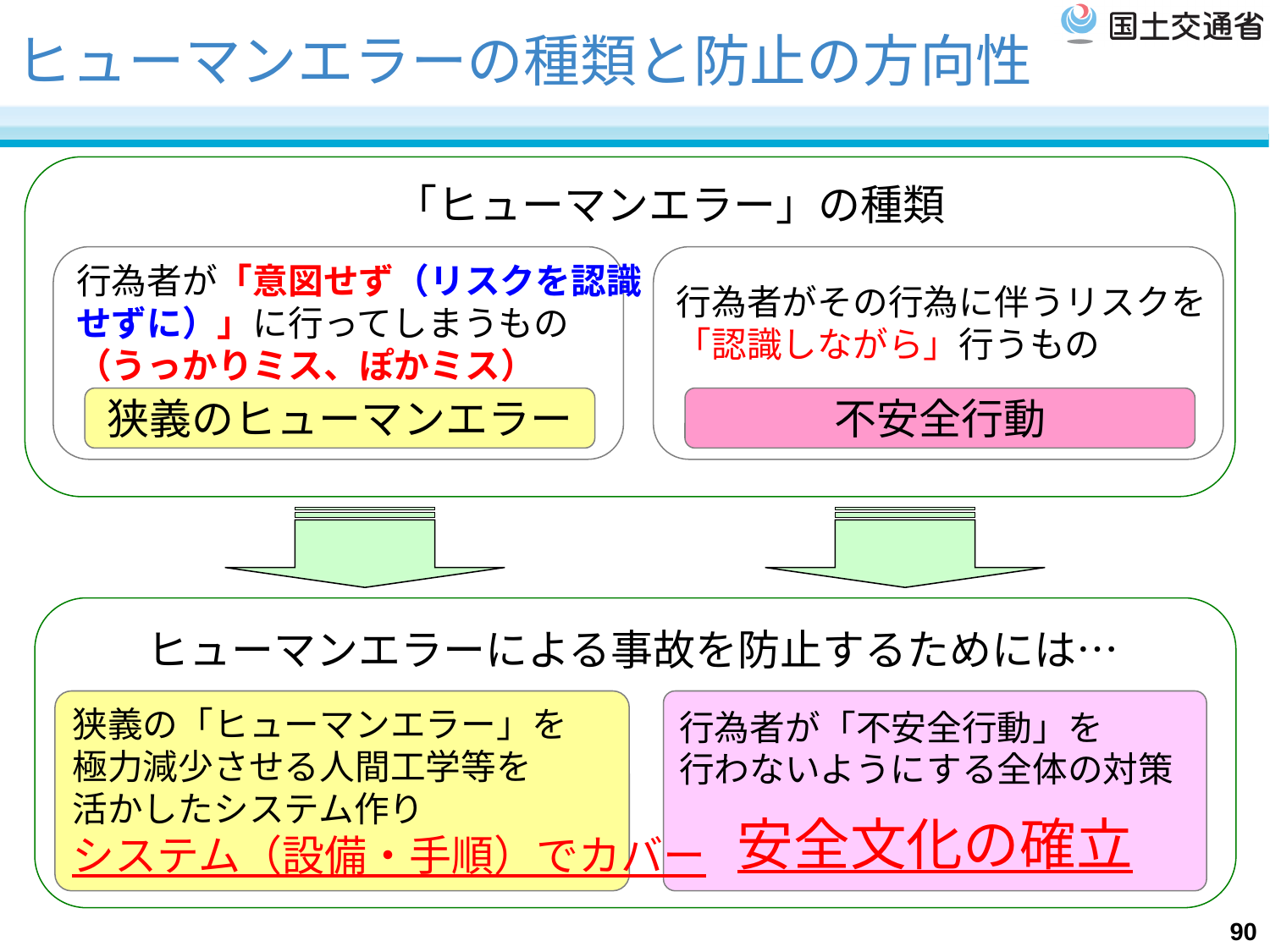

# ヒューマンエラーの種類と防止の方向性

「ヒューマンエラー」の種類
行為者が「意図せず（リスクを認識
せずに）」に行ってしまうもの
（うっかりミス、ぽかミス）
行為者がその行為に伴うリスクを
「認識しながら」行うもの

狭義のヒューマンエラー
不安全行動

ヒューマンエラーによる事故を防止するためには…
狭義の「ヒューマンエラー」を
極力減少させる人間工学等を
活かしたシステム作り
システム（設備・手順）でカバー
行為者が「不安全行動」を
行わないようにする全体の対策

安全文化の確立
90